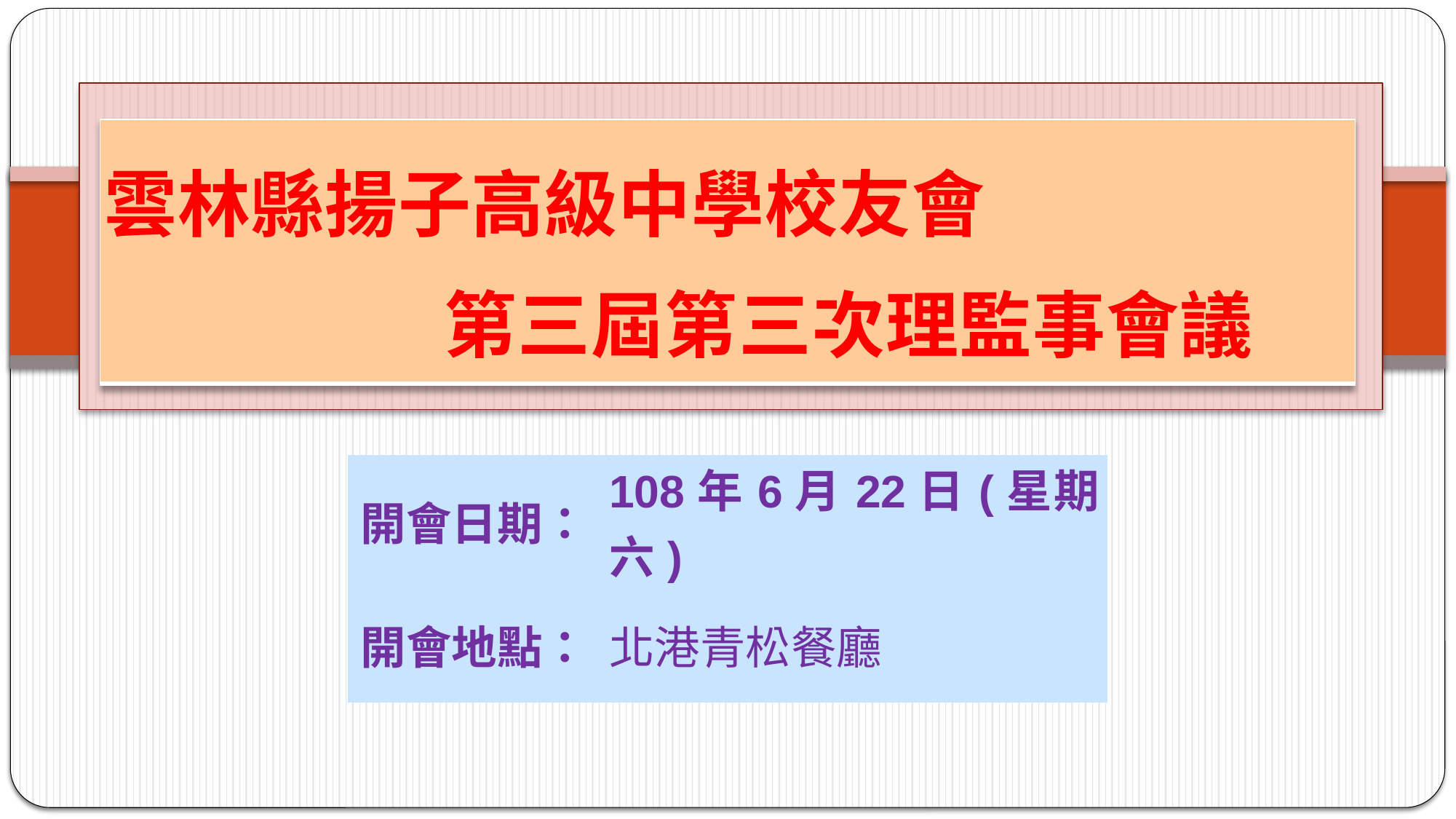

| 雲林縣揚子高級中學校友會 第三屆第三次理監事會議 |
| --- |
| 開會日期： | 108年6月22日(星期六) |
| --- | --- |
| 開會地點： | 北港青松餐廳 |